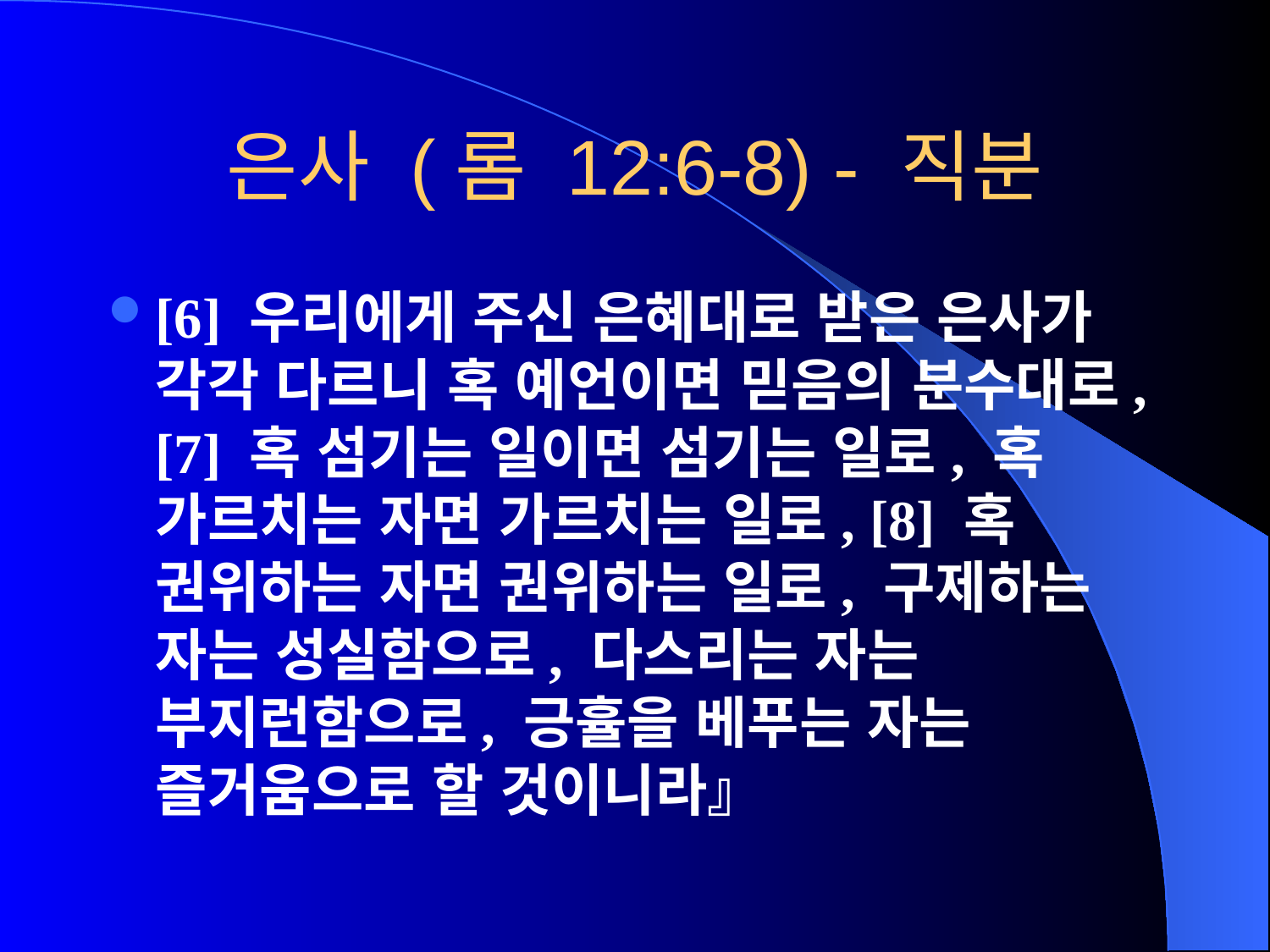

# 은사 (롬 12:6-8) - 직분
[6] 우리에게 주신 은혜대로 받은 은사가 각각 다르니 혹 예언이면 믿음의 분수대로, [7] 혹 섬기는 일이면 섬기는 일로, 혹 가르치는 자면 가르치는 일로, [8] 혹 권위하는 자면 권위하는 일로, 구제하는 자는 성실함으로, 다스리는 자는 부지런함으로, 긍휼을 베푸는 자는 즐거움으로 할 것이니라』